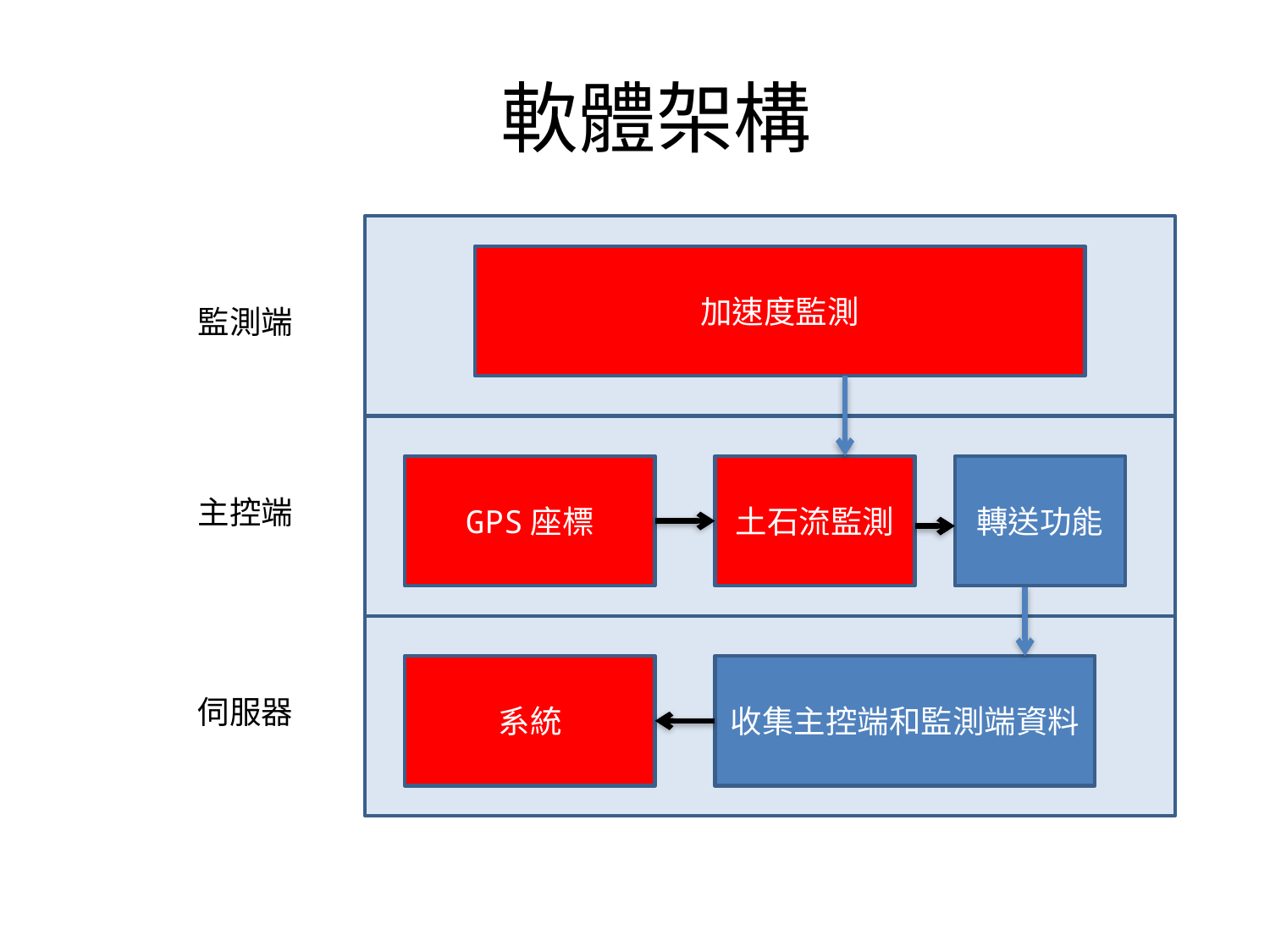

軟體架構

加速度監測
監測端

GPS座標
土石流監測
轉送功能
主控端

系統
收集主控端和監測端資料
伺服器